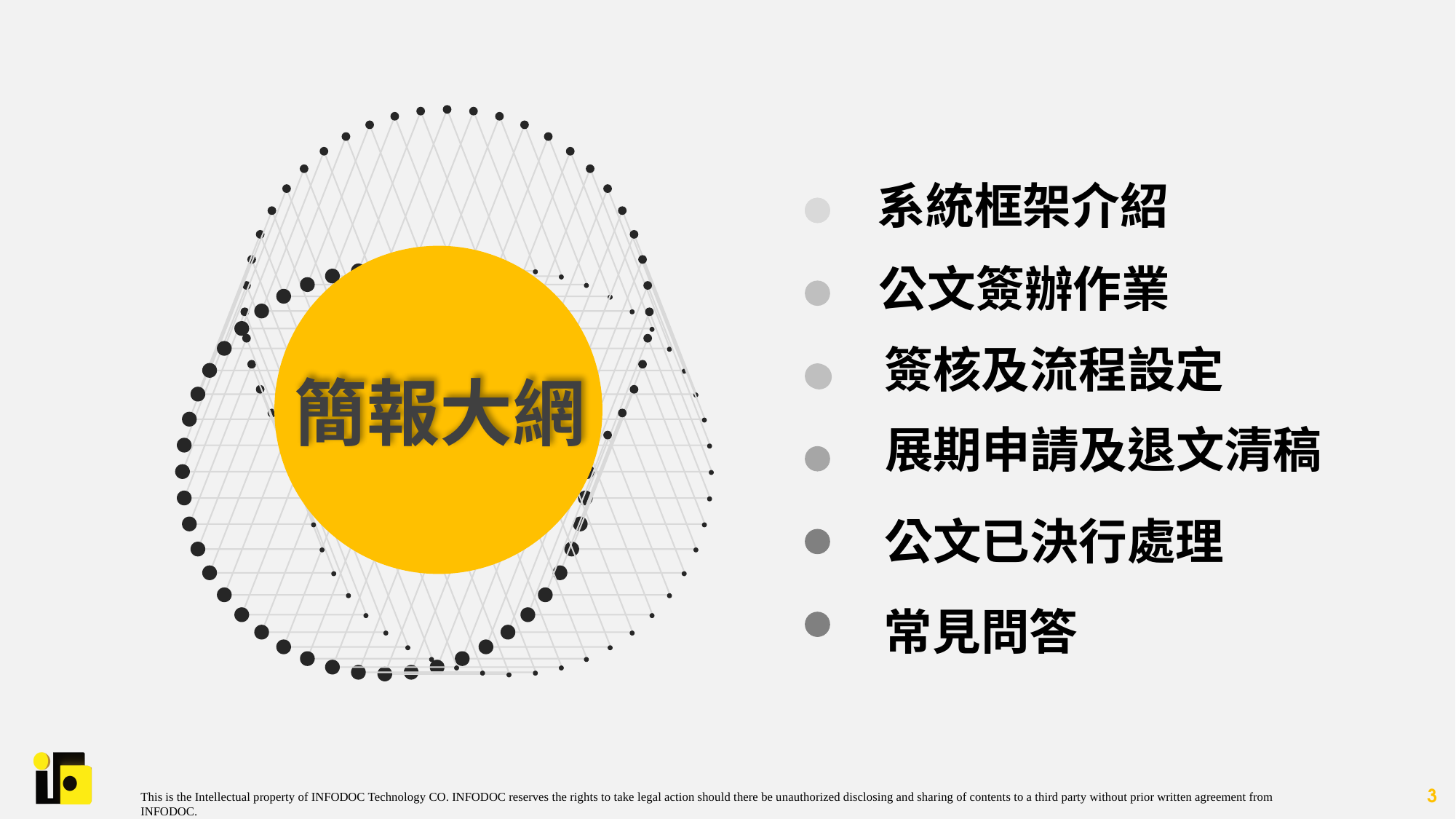

系統框架介紹

公文簽辦作業
簽核及流程設定
簡報大網

展期申請及退文清稿
公文已決行處理
常見問答
3